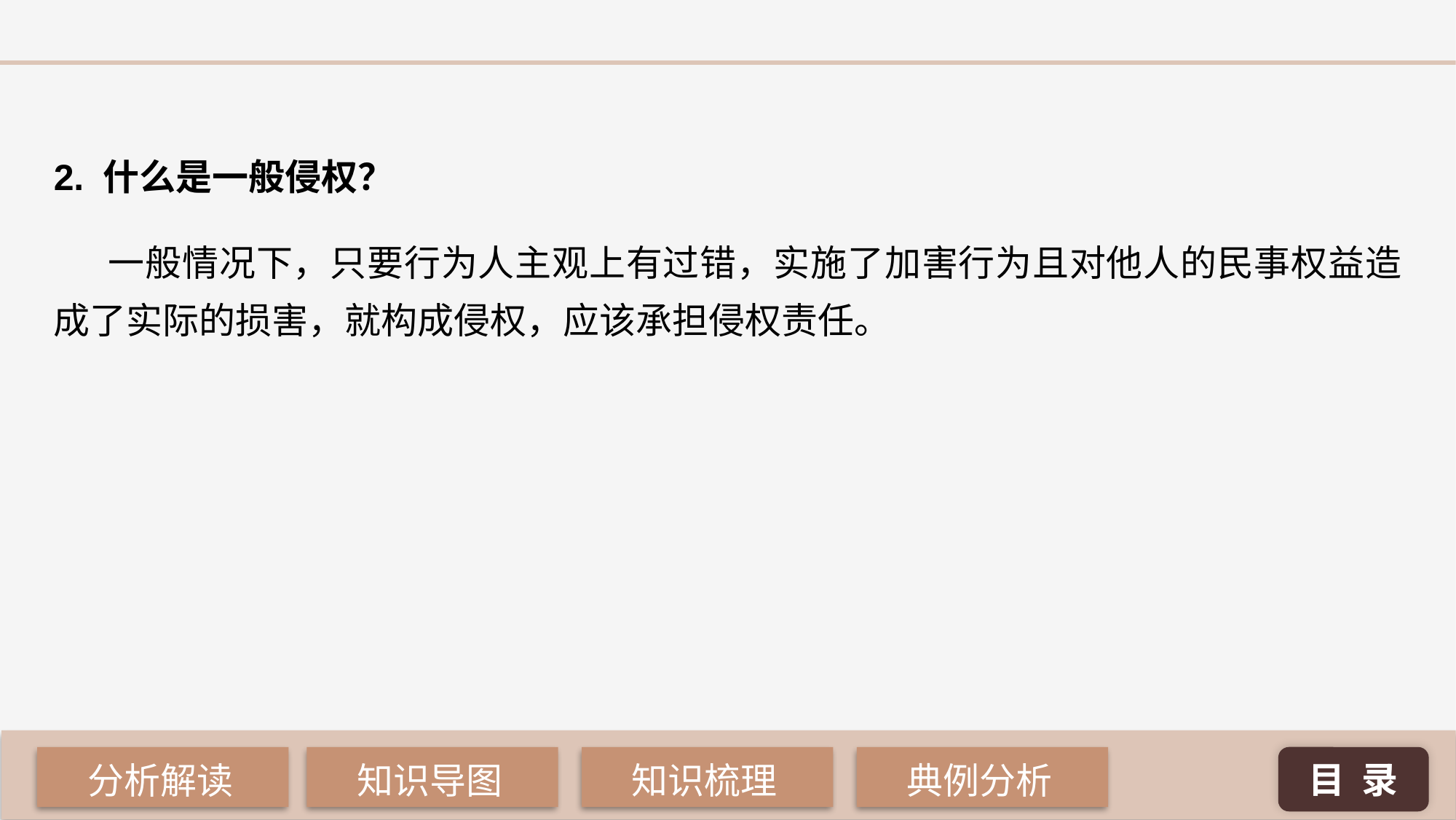

2. 什么是一般侵权？
一般情况下，只要行为人主观上有过错，实施了加害行为且对他人的民事权益造成了实际的损害，就构成侵权，应该承担侵权责任。